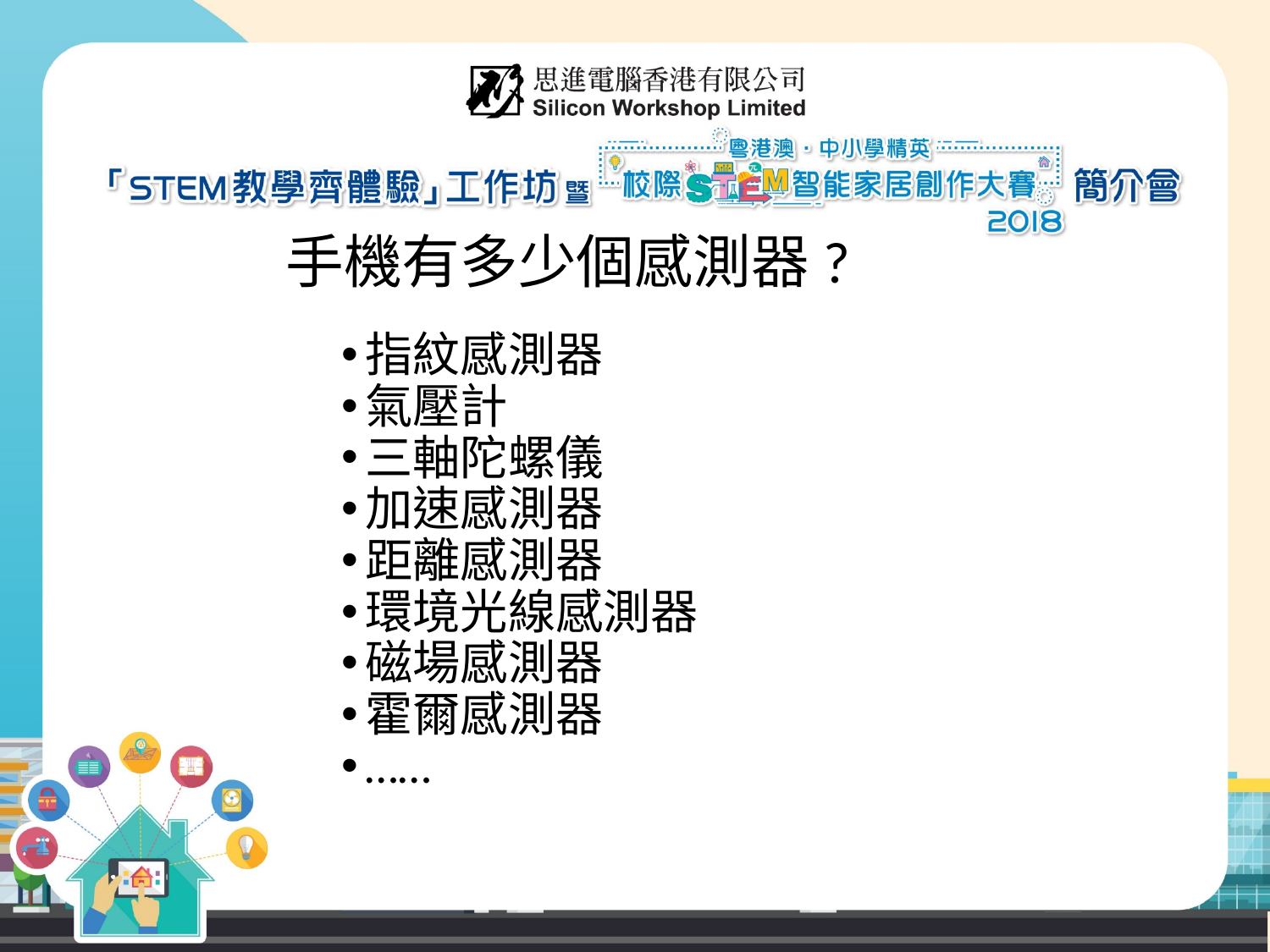

# 手機有多少個感測器?
指紋感測器
氣壓計
三軸陀螺儀
加速感測器
距離感測器
環境光線感測器
磁場感測器
霍爾感測器
……